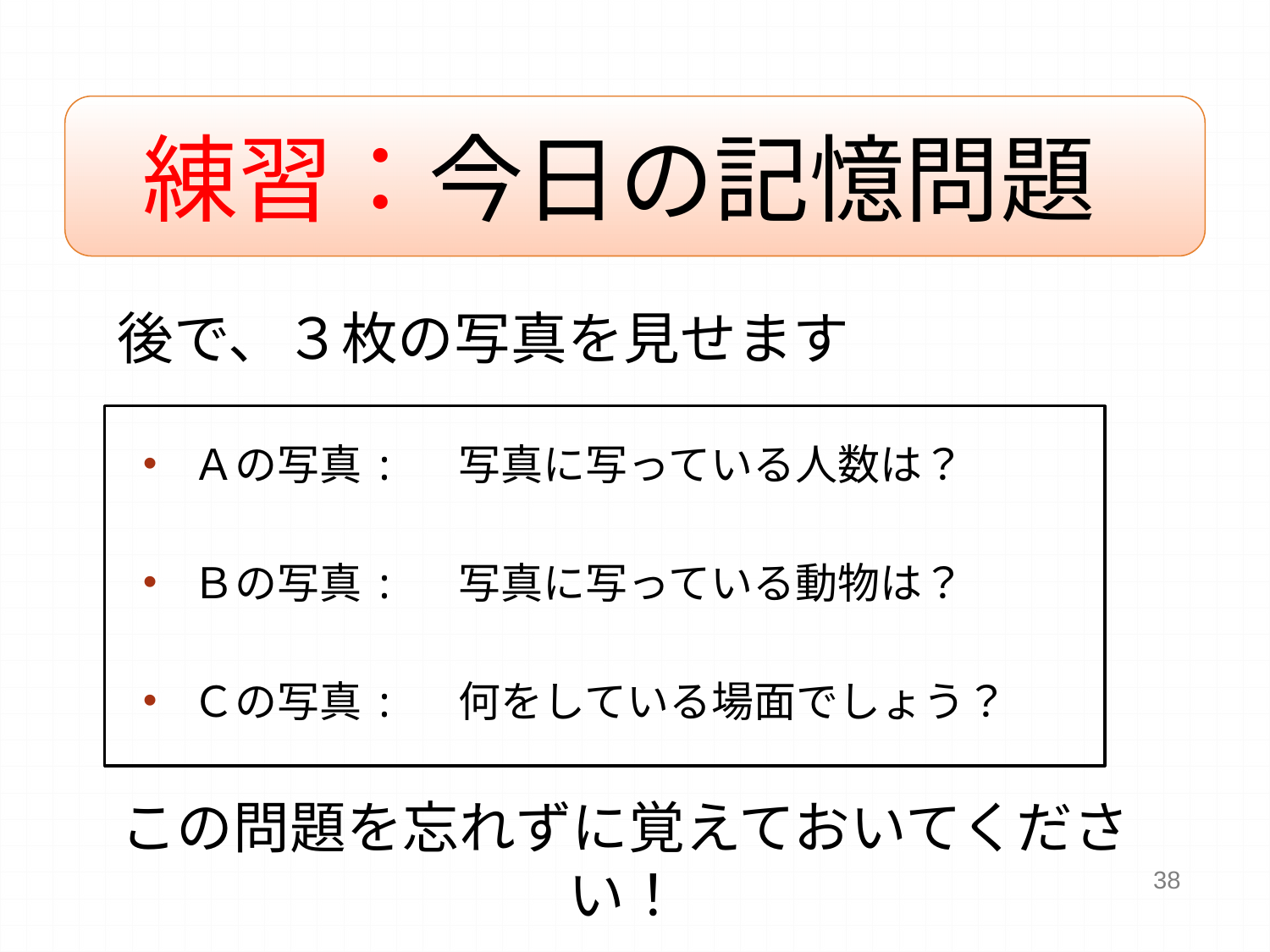

# 練習：今日の記憶問題

後で、３枚の写真を見せます

Ａの写真:  写真に写っている人数は？

Ｂの写真:  写真に写っている動物は？

Ｃの写真:  何をしている場面でしょう？

この問題を忘れずに覚えておいてください！
38